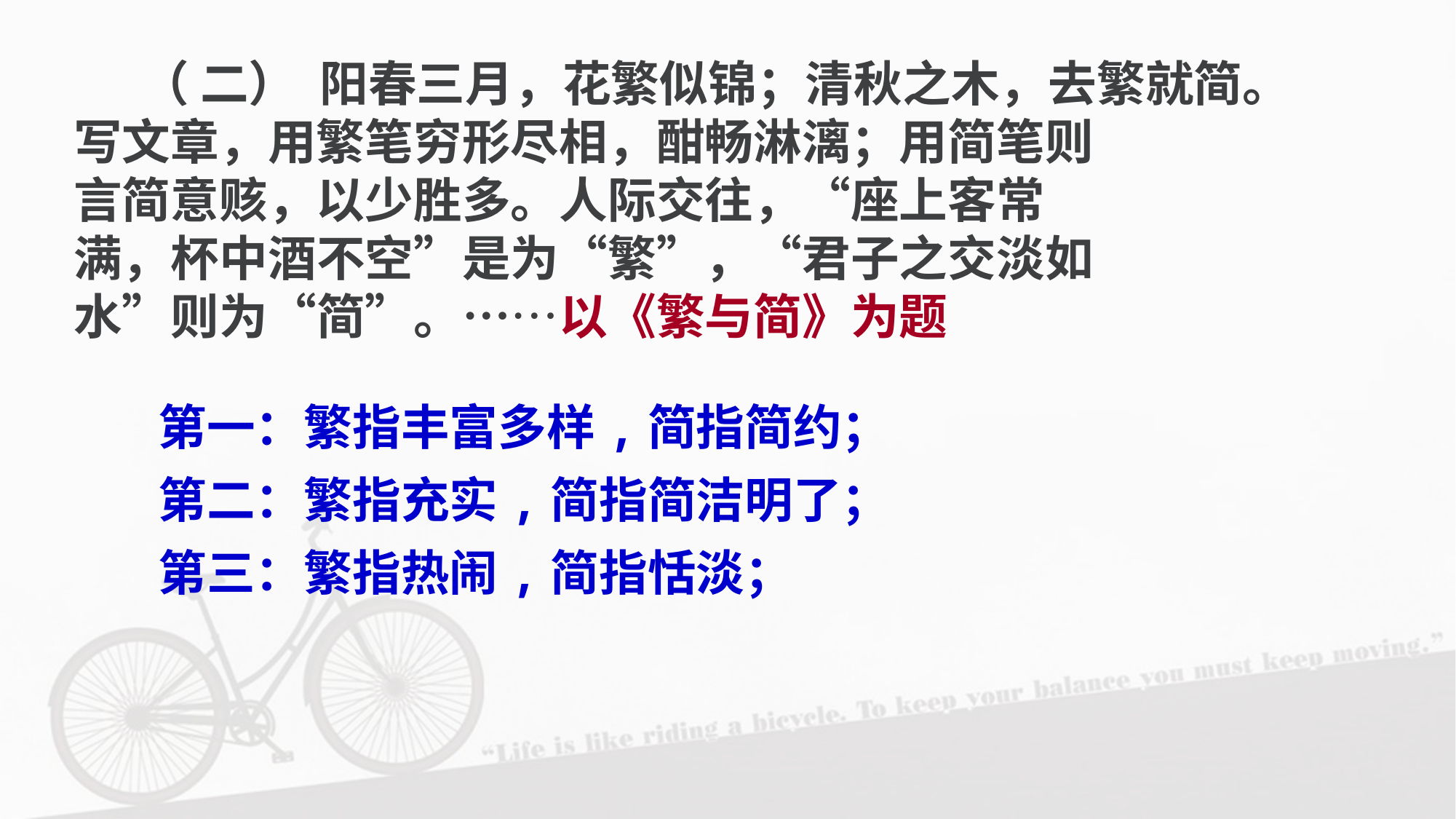

（ 二）  阳春三月，花繁似锦；清秋之木，去繁就简。
写文章，用繁笔穷形尽相，酣畅淋漓；用简笔则
言简意赅，以少胜多。人际交往，“座上客常
满，杯中酒不空”是为“繁”，“君子之交淡如
水”则为“简”。……以《繁与简》为题
第一：繁指丰富多样,简指简约；
第二：繁指充实,简指简洁明了；
第三：繁指热闹,简指恬淡；